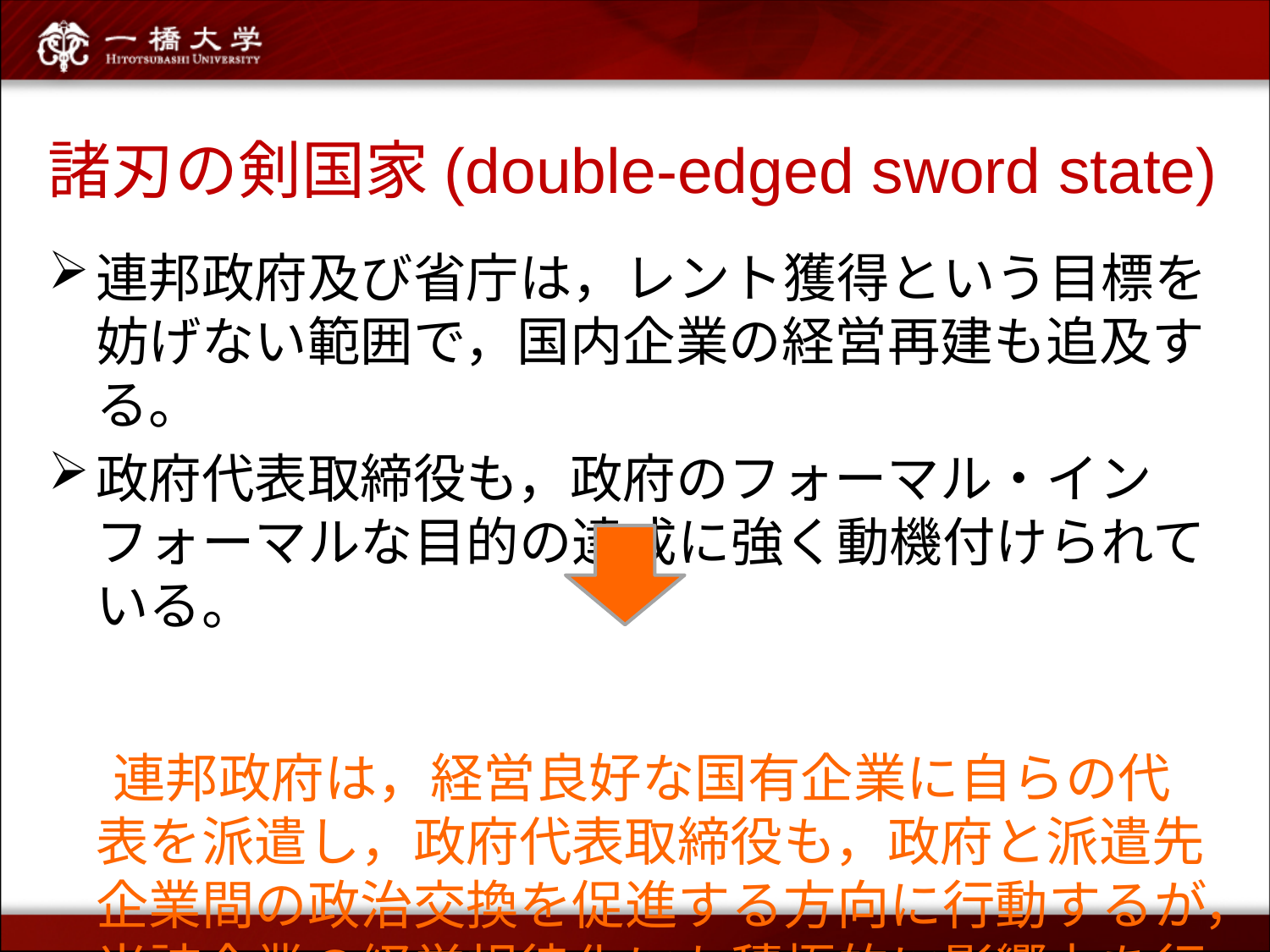

# 諸刃の剣国家(double-edged sword state)
連邦政府及び省庁は，レント獲得という目標を妨げない範囲で，国内企業の経営再建も追及する。
政府代表取締役も，政府のフォーマル・インフォーマルな目的の達成に強く動機付けられている。

　 連邦政府は，経営良好な国有企業に自らの代表を派遣し，政府代表取締役も，政府と派遣先企業間の政治交換を促進する方向に行動するが，当該企業の経営規律化にも積極的に影響力を行使する。